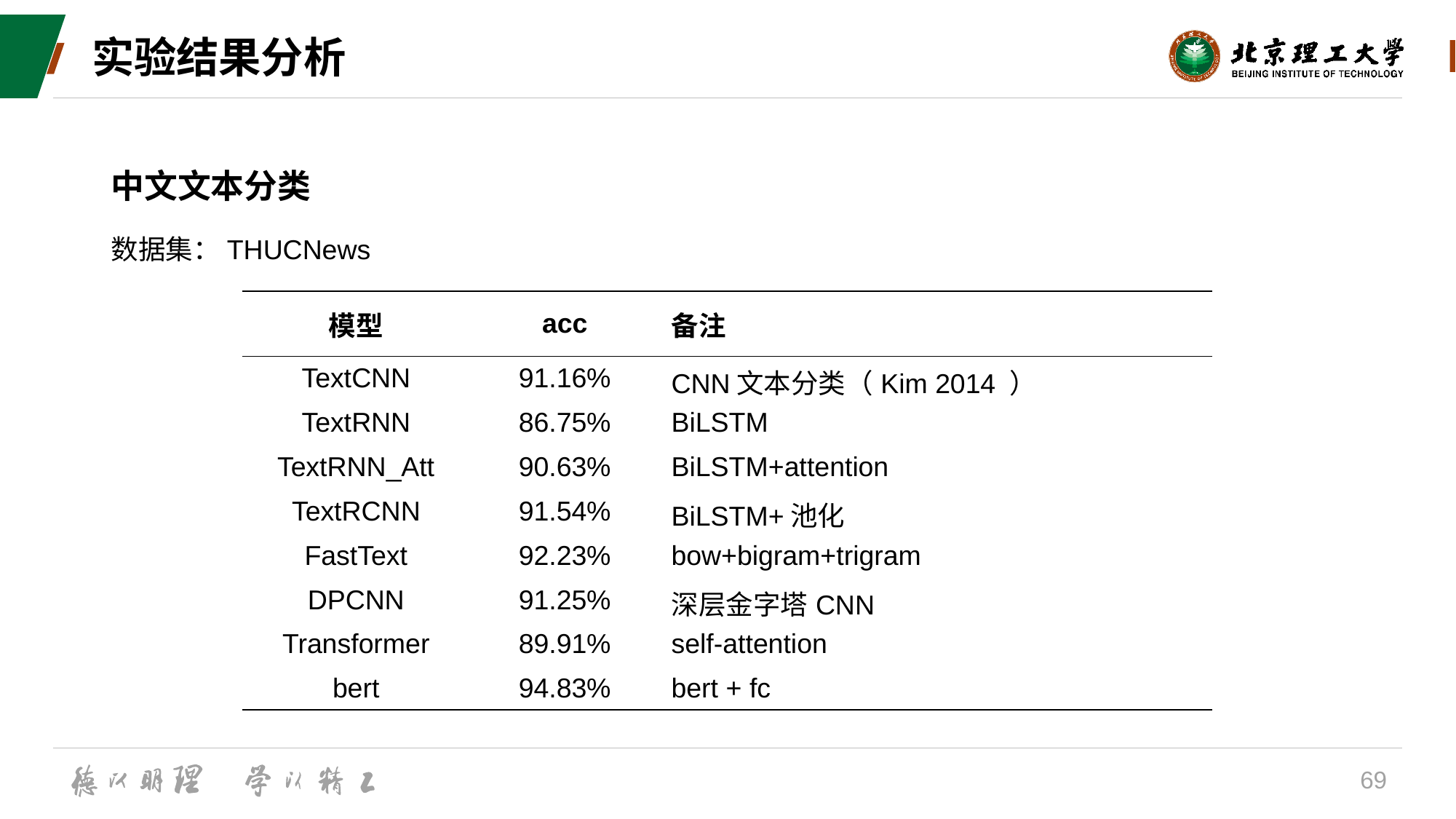

# 实验结果分析
中文文本分类
数据集：THUCNews
| 模型 | acc | 备注 |
| --- | --- | --- |
| TextCNN | 91.16% | CNN文本分类（Kim 2014 ） |
| TextRNN | 86.75% | BiLSTM |
| TextRNN\_Att | 90.63% | BiLSTM+attention |
| TextRCNN | 91.54% | BiLSTM+池化 |
| FastText | 92.23% | bow+bigram+trigram |
| DPCNN | 91.25% | 深层金字塔CNN |
| Transformer | 89.91% | self-attention |
| bert | 94.83% | bert + fc |